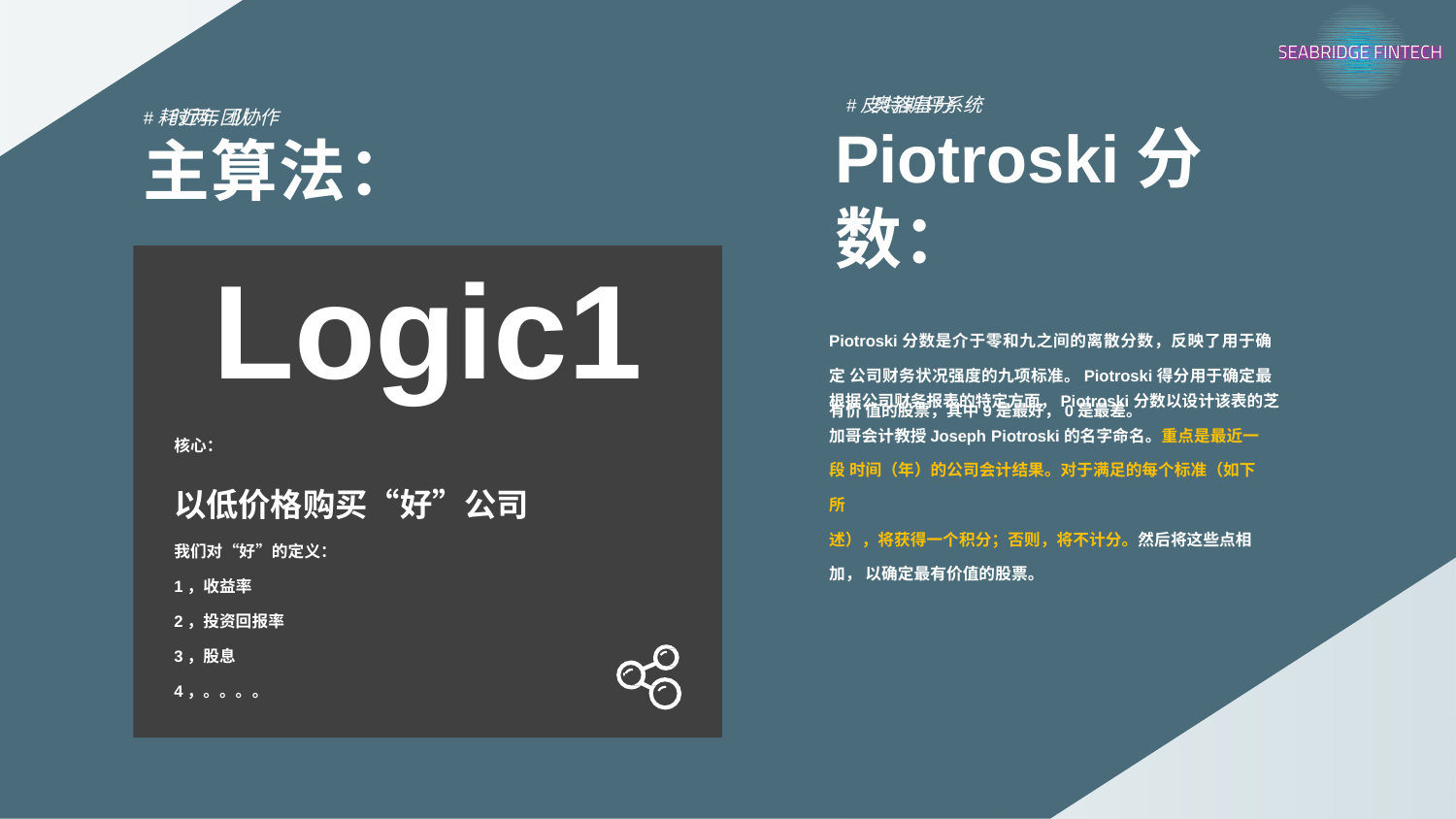

#皮奥特洛斯基评分系统
Piotroski分数：
Piotroski分数是介于零和九之间的离散分数，反映了用于确定 公司财务状况强度的九项标准。Piotroski得分用于确定最有价 值的股票，其中9是最好，0是最差。
#耗时近两年，团队协作
主算法：
Logic1
核心：

以低价格购买“好”公司
我们对“好”的定义：
1，收益率
2，投资回报率
3，股息
4，。。。。

根据公司财务报表的特定方面，Piotroski分数以设计该表的芝
加哥会计教授Joseph Piotroski的名字命名。重点是最近一段 时间（年）的公司会计结果。对于满足的每个标准（如下所
述），将获得一个积分；否则，将不计分。然后将这些点相加， 以确定最有价值的股票。